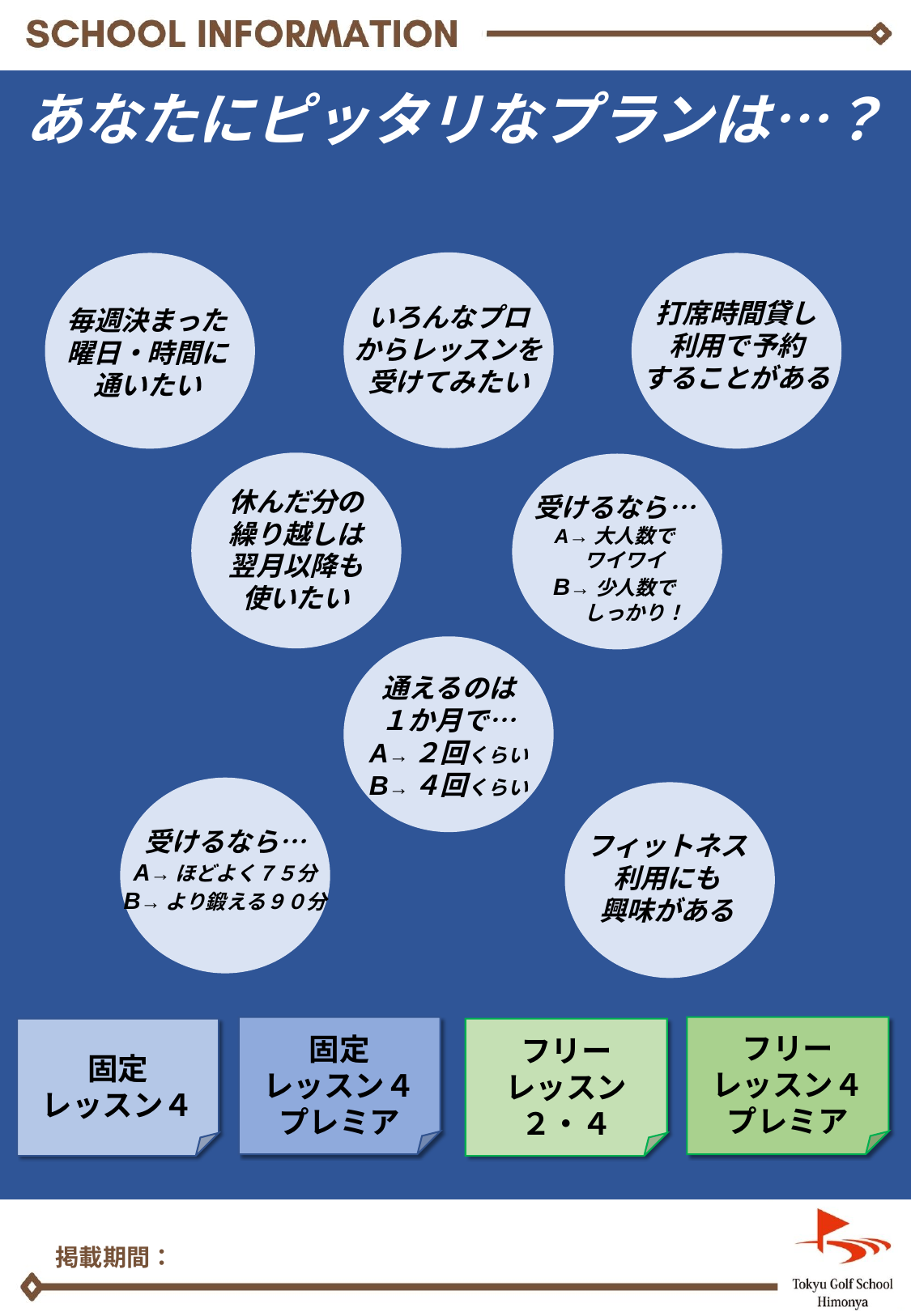

あなたにピッタリなプランは…？

いろんなプロ
からレッスンを
受けてみたい

毎週決まった
曜日・時間に
通いたい

打席時間貸し
利用で予約
することがある

休んだ分の
繰り越しは
翌月以降も
使いたい

受けるなら…
A→大人数で
　ワイワイ
B→少人数で
　　しっかり！

通えるのは
１か月で…
A→２回くらい
B→４回くらい

受けるなら…
A→ほどよく７５分
B→より鍛える９０分

フィットネス
利用にも
興味がある

固定
レッスン４
プレミア

フリー
レッスン４
プレミア

固定
レッスン４

フリー
レッスン
２・４